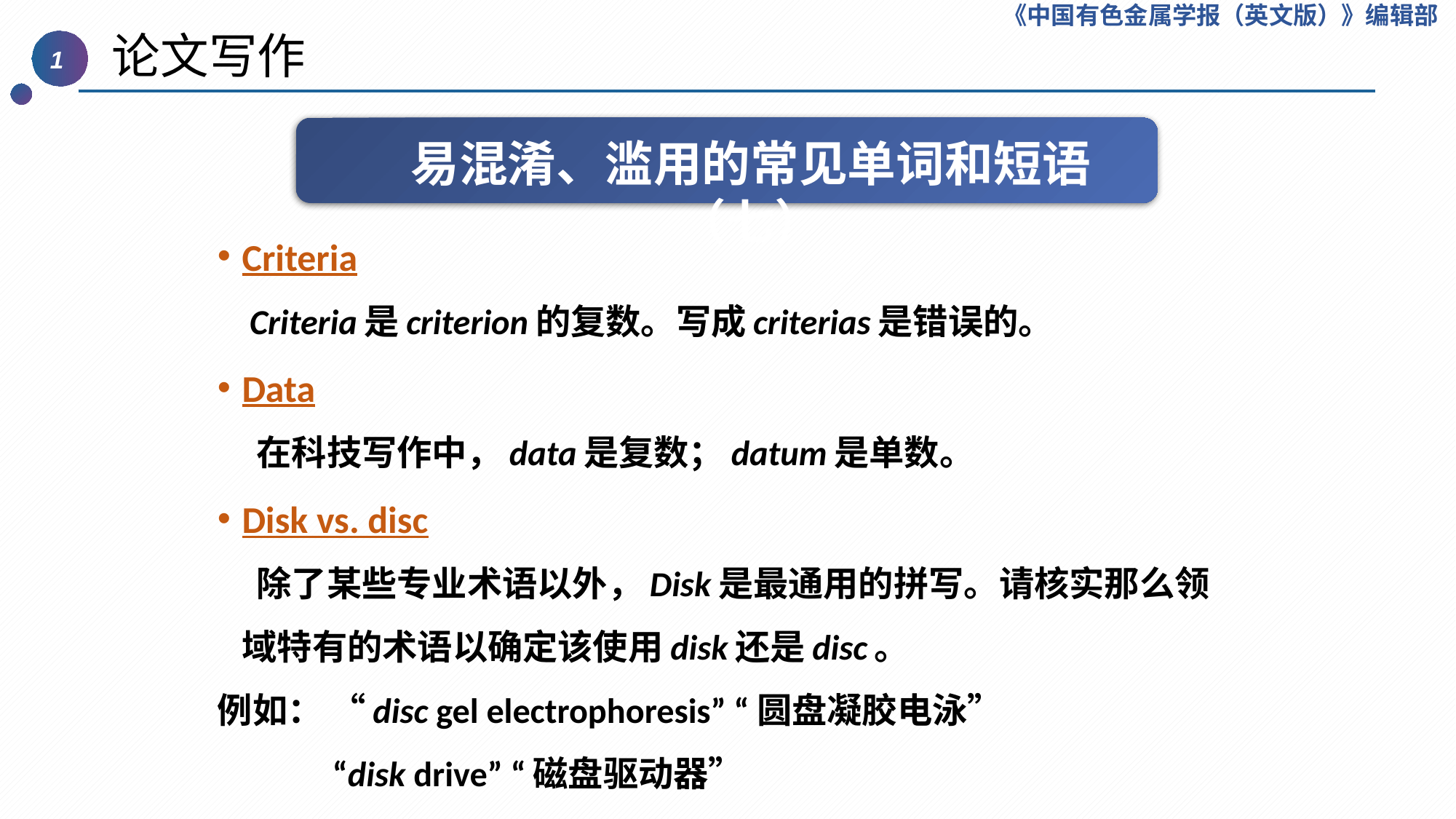

《中国有色金属学报（英文版）》编辑部

      论文写作

1

易混淆、滥用的常见单词和短语（七）
Criteria
    Criteria是criterion的复数。写成criterias是错误的。
Data
    在科技写作中，data是复数；datum是单数。
Disk vs. disc
    除了某些专业术语以外，Disk是最通用的拼写。请核实那么领域特有的术语以确定该使用disk还是disc。
例如： “disc gel electrophoresis” “圆盘凝胶电泳”
“disk drive” “磁盘驱动器”